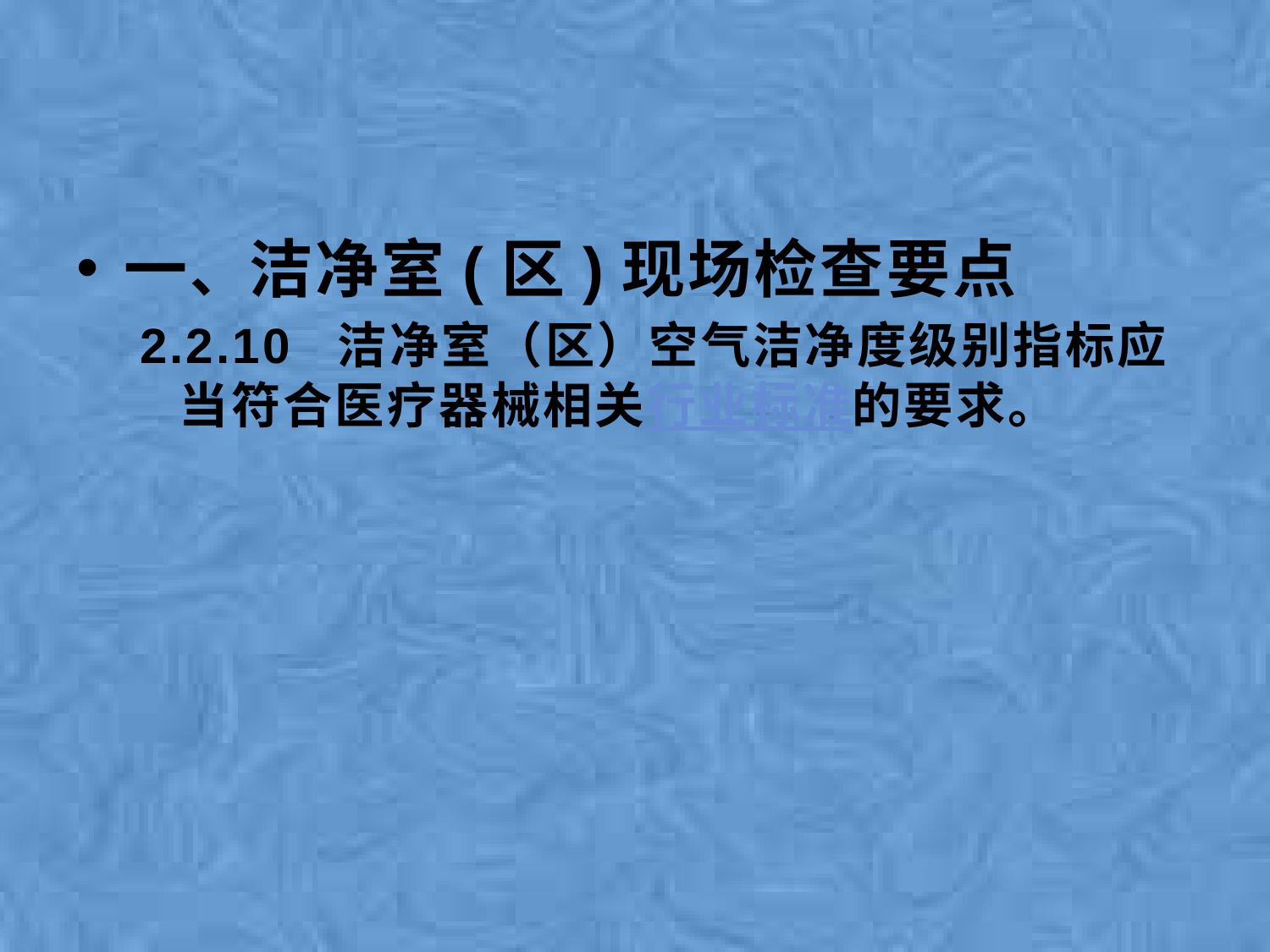

一、洁净室(区)现场检查要点
2.2.10  洁净室（区）空气洁净度级别指标应当符合医疗器械相关行业标准的要求。